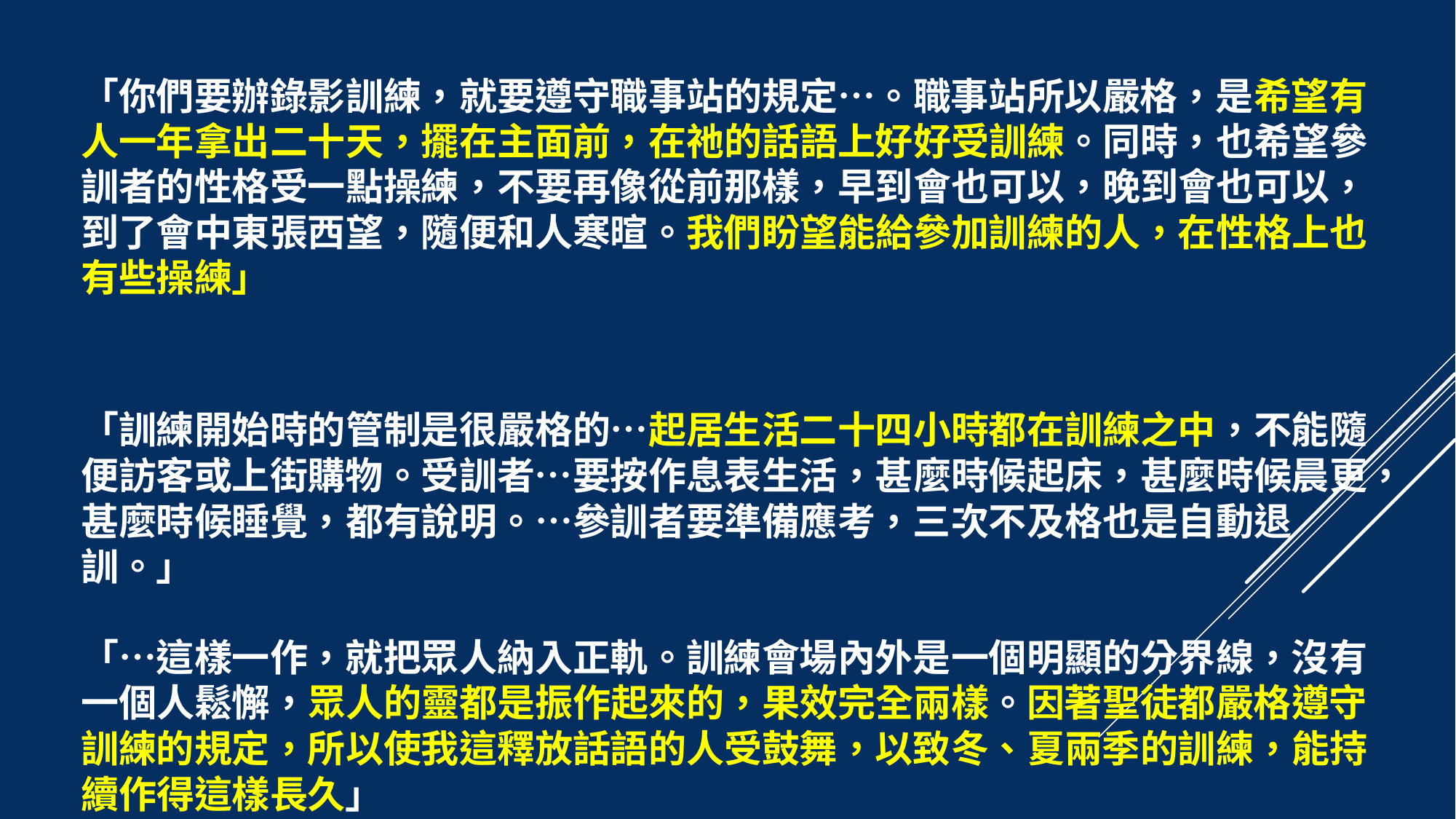

「你們要辦錄影訓練，就要遵守職事站的規定…。職事站所以嚴格，是希望有人一年拿出二十天，擺在主面前，在祂的話語上好好受訓練。同時，也希望參訓者的性格受一點操練，不要再像從前那樣，早到會也可以，晚到會也可以，到了會中東張西望，隨便和人寒暄。我們盼望能給參加訓練的人，在性格上也有些操練」
「訓練開始時的管制是很嚴格的…起居生活二十四小時都在訓練之中，不能隨便訪客或上街購物。受訓者…要按作息表生活，甚麼時候起床，甚麼時候晨更，甚麼時候睡覺，都有說明。…參訓者要準備應考，三次不及格也是自動退訓。」

「…這樣一作，就把眾人納入正軌。訓練會場內外是一個明顯的分界線，沒有一個人鬆懈，眾人的靈都是振作起來的，果效完全兩樣。因著聖徒都嚴格遵守訓練的規定，所以使我這釋放話語的人受鼓舞，以致冬、夏兩季的訓練，能持續作得這樣長久」